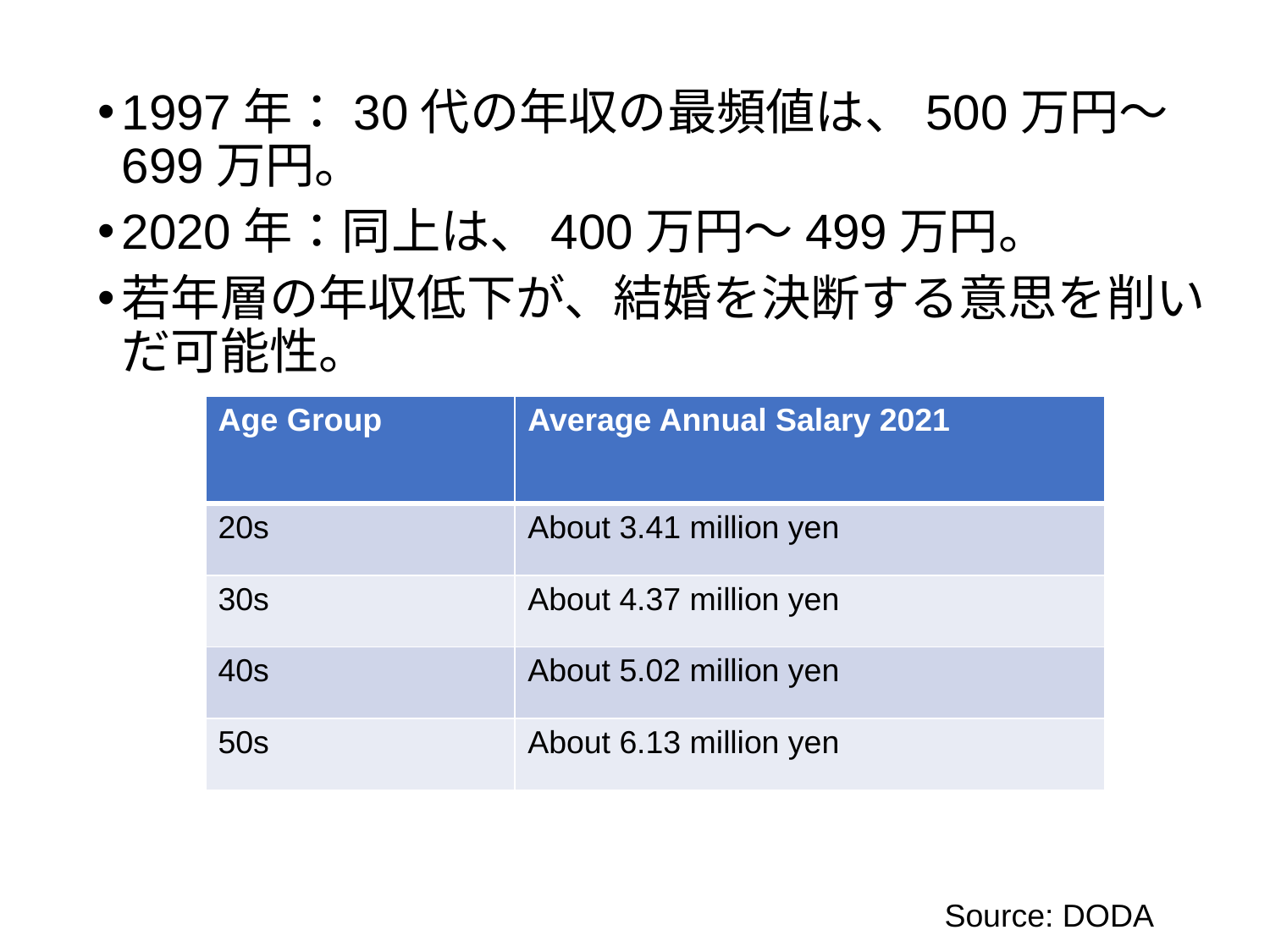

1997年：30代の年収の最頻値は、500万円～699万円。
2020年：同上は、400万円～499万円。
若年層の年収低下が、結婚を決断する意思を削いだ可能性。

# Decrease of Youngsters’ Income
| Age Group | Average Annual Salary 2021 |
| --- | --- |
| 20s | About 3.41 million yen |
| 30s | About 4.37 million yen |
| 40s | About 5.02 million yen |
| 50s | About 6.13 million yen |
Source: DODA